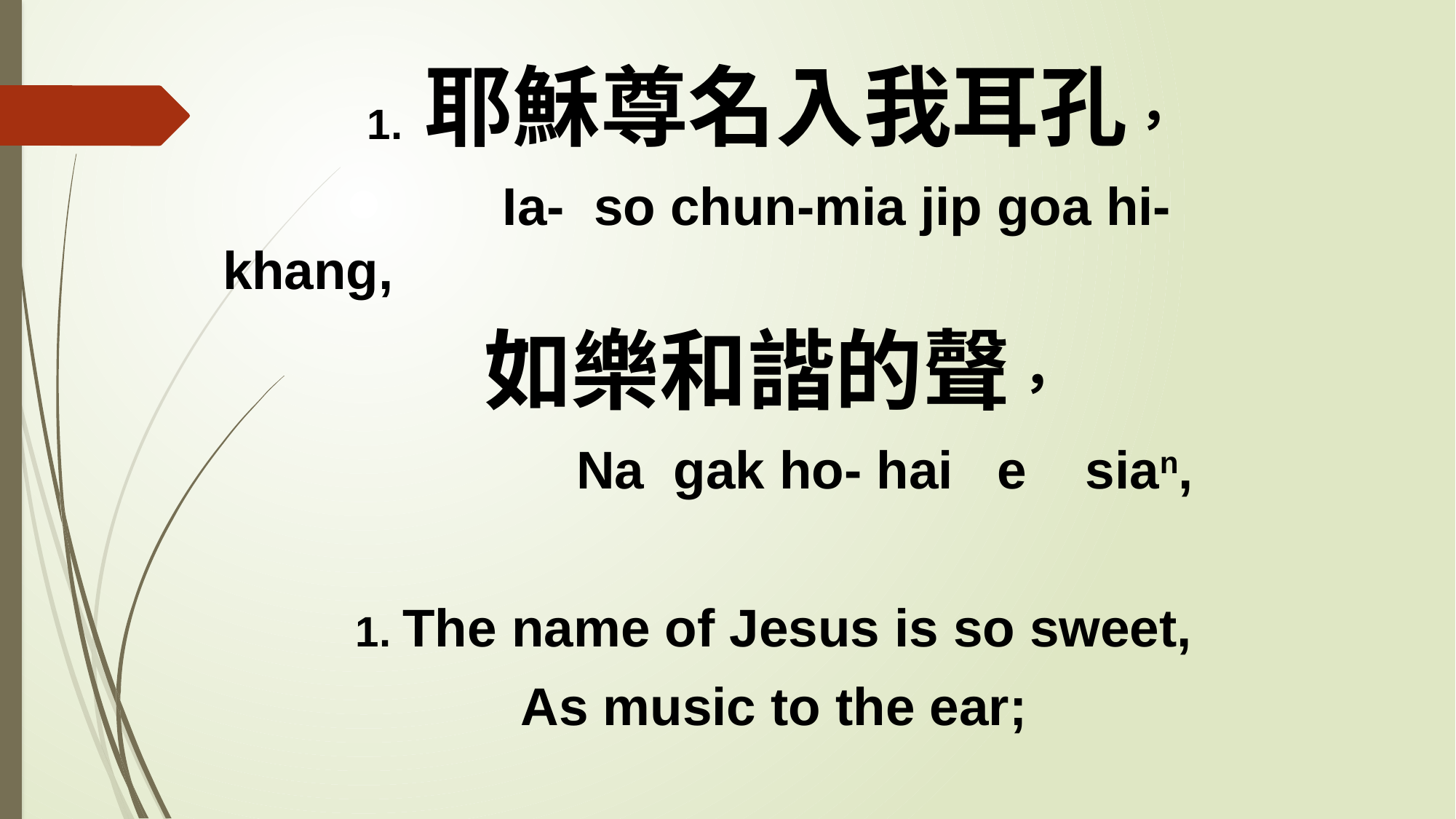

1. 耶穌尊名入我耳孔，
                   Ia-  so chun-mia jip goa hi-khang,
如樂和諧的聲，
                        Na  gak ho- hai   e    sian,

1. The name of Jesus is so sweet,
As music to the ear;